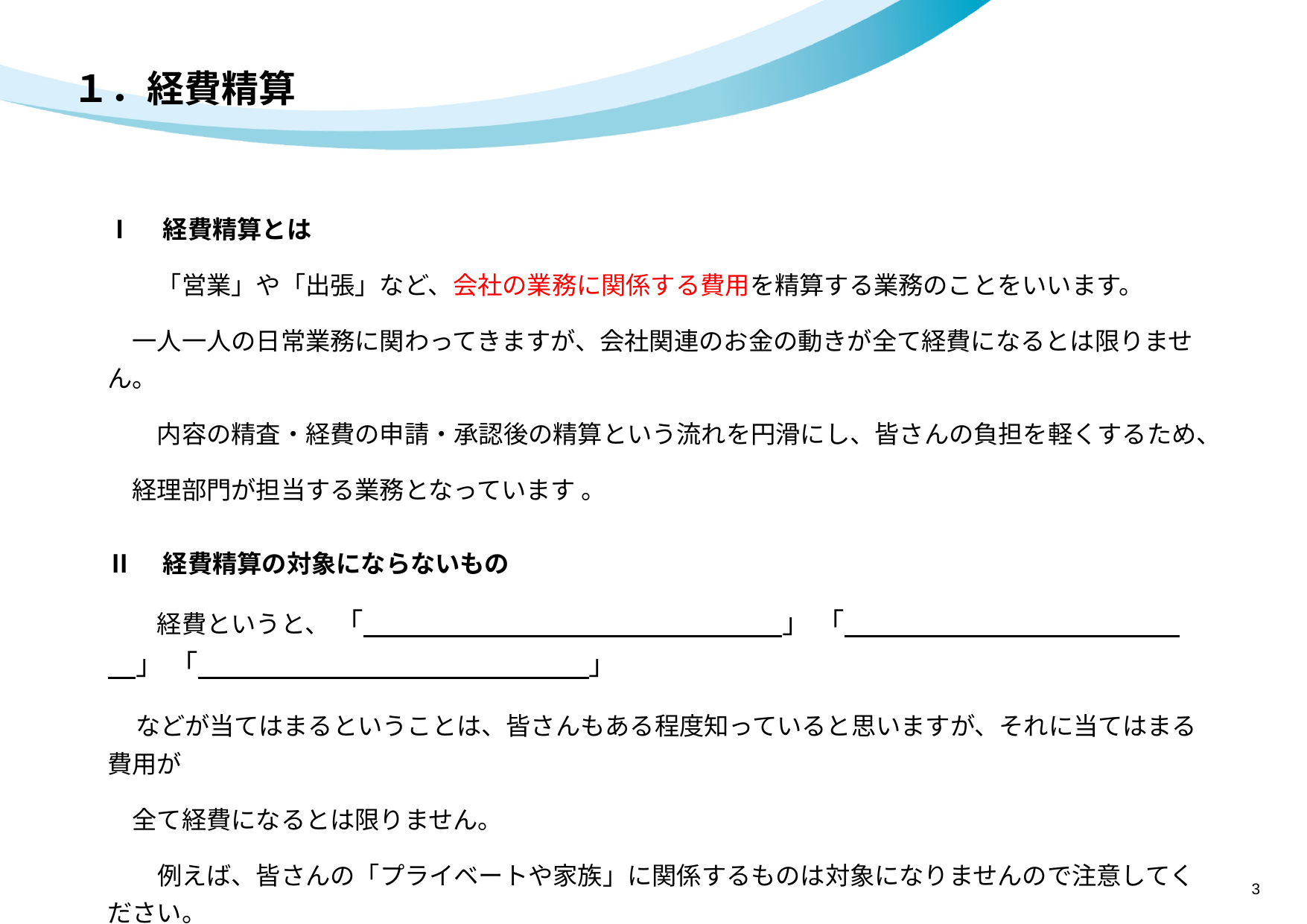

# １．経費精算
Ⅰ　経費精算とは
　　「営業」や「出張」など、会社の業務に関係する費用を精算する業務のことをいいます。
　一人一人の日常業務に関わってきますが、会社関連のお金の動きが全て経費になるとは限りません。
　　内容の精査・経費の申請・承認後の精算という流れを円滑にし、皆さんの負担を軽くするため、
　経理部門が担当する業務となっています 。
Ⅱ　経費精算の対象にならないもの
　　経費というと、 「　　　　　　　　　　　　　　　」 「　　　　　　　　　　　　　」 「　　　　　　　　　　　　　　」
　などが当てはまるということは、皆さんもある程度知っていると思いますが、それに当てはまる費用が
　全て経費になるとは限りません。
　　例えば、皆さんの「プライベートや家族」に関係するものは対象になりませんので注意してください。

3